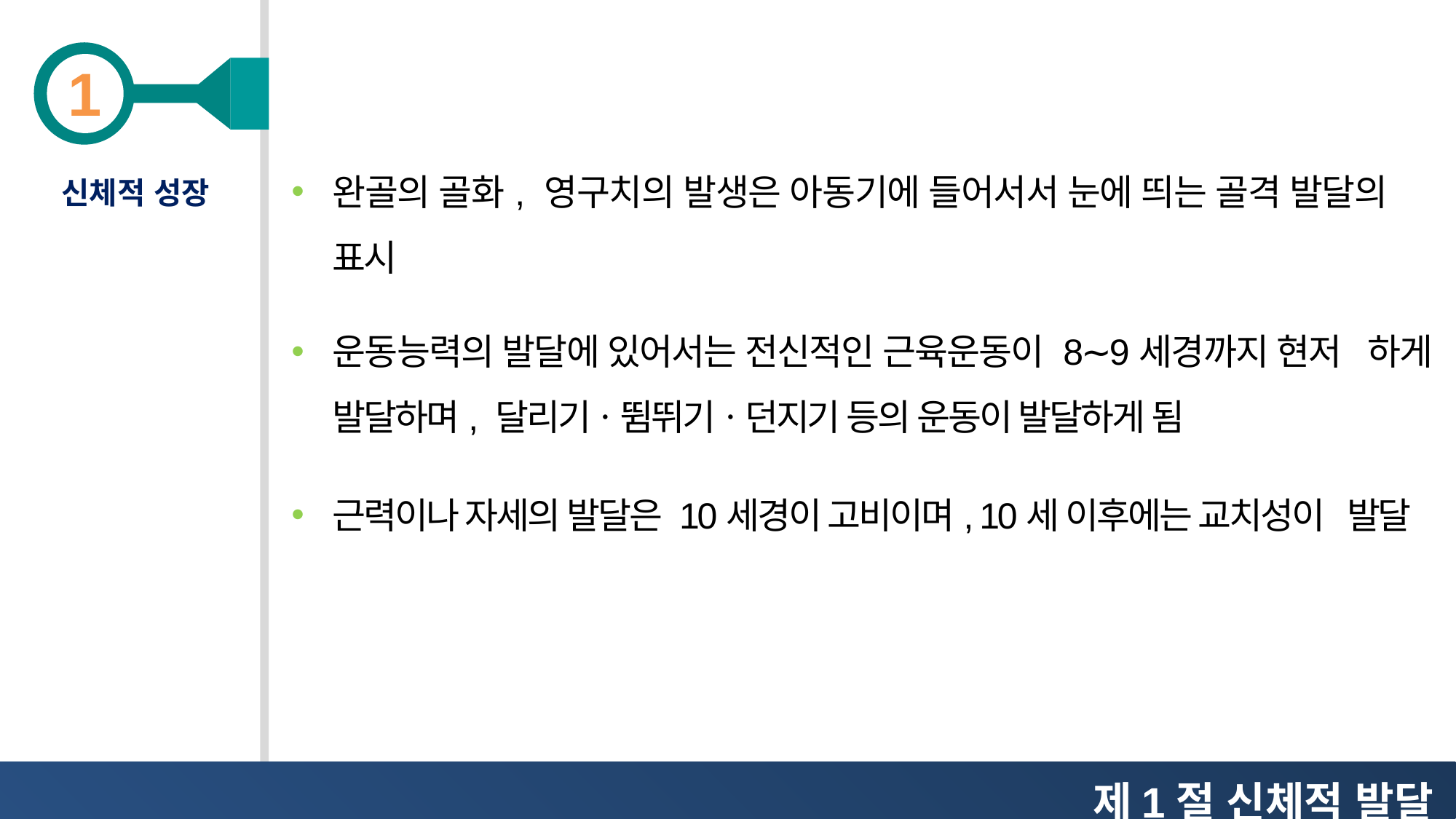

완골의 골화, 영구치의 발생은 아동기에 들어서서 눈에 띄는 골격 발달의      표시

운동능력의 발달에 있어서는 전신적인 근육운동이 8∼9세경까지 현저   하게 발달하며, 달리기ㆍ뜀뛰기ㆍ던지기 등의 운동이 발달하게 됨

근력이나 자세의 발달은 10세경이 고비이며, 10세 이후에는 교치성이   발달
신체적 성장
제1절 신체적 발달